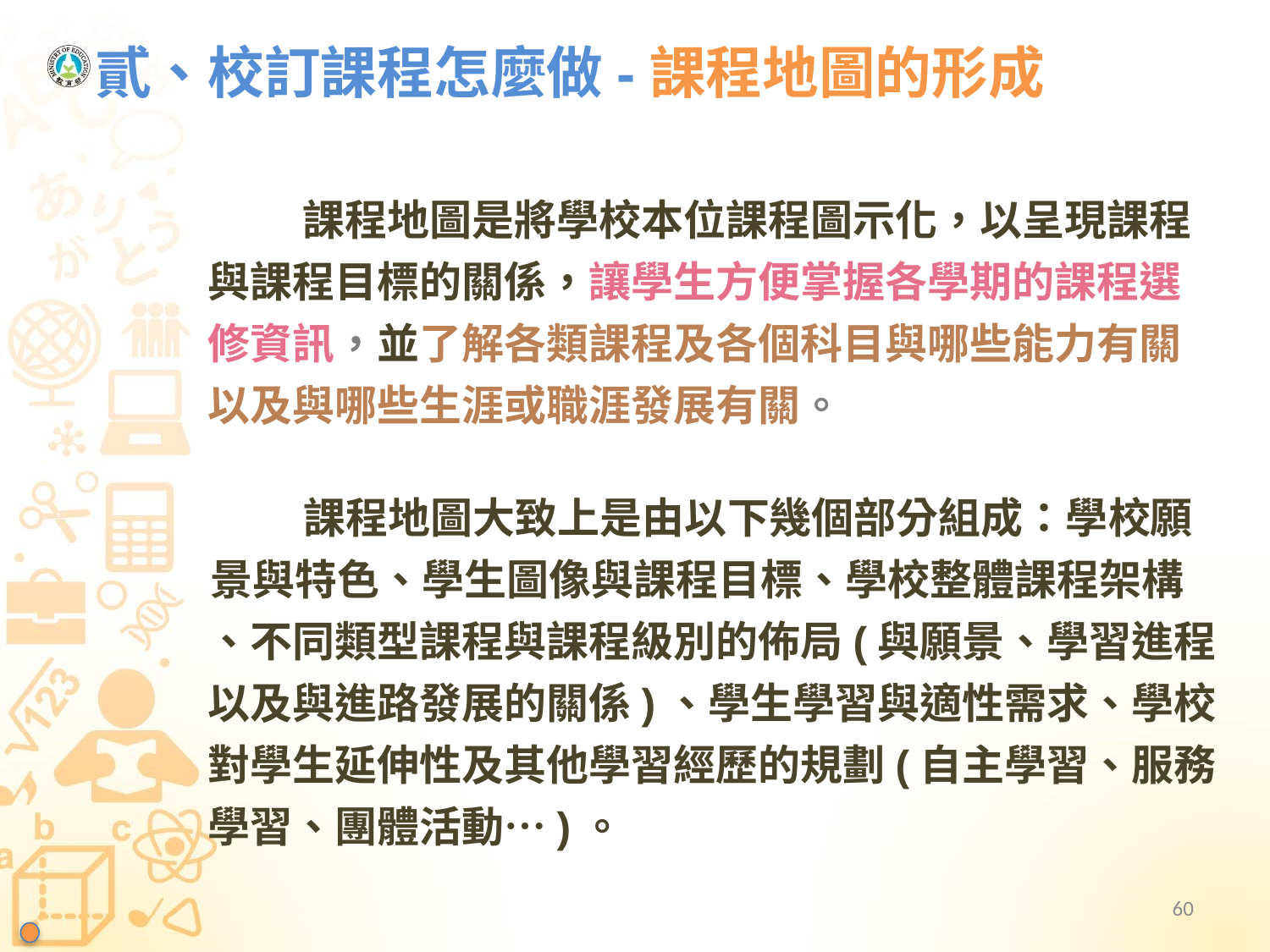

貳、校訂課程怎麼做-課程地圖的形成
      課程地圖是將學校本位課程圖示化，以呈現課程
與課程目標的關係，讓學生方便掌握各學期的課程選
修資訊，並了解各類課程及各個科目與哪些能力有關
以及與哪些生涯或職涯發展有關。

         課程地圖大致上是由以下幾個部分組成：學校願
景與特色、學生圖像與課程目標、學校整體課程架構
、不同類型課程與課程級別的佈局(與願景、學習進程
以及與進路發展的關係)、學生學習與適性需求、學校
對學生延伸性及其他學習經歷的規劃(自主學習、服務
學習、團體活動…)。
60